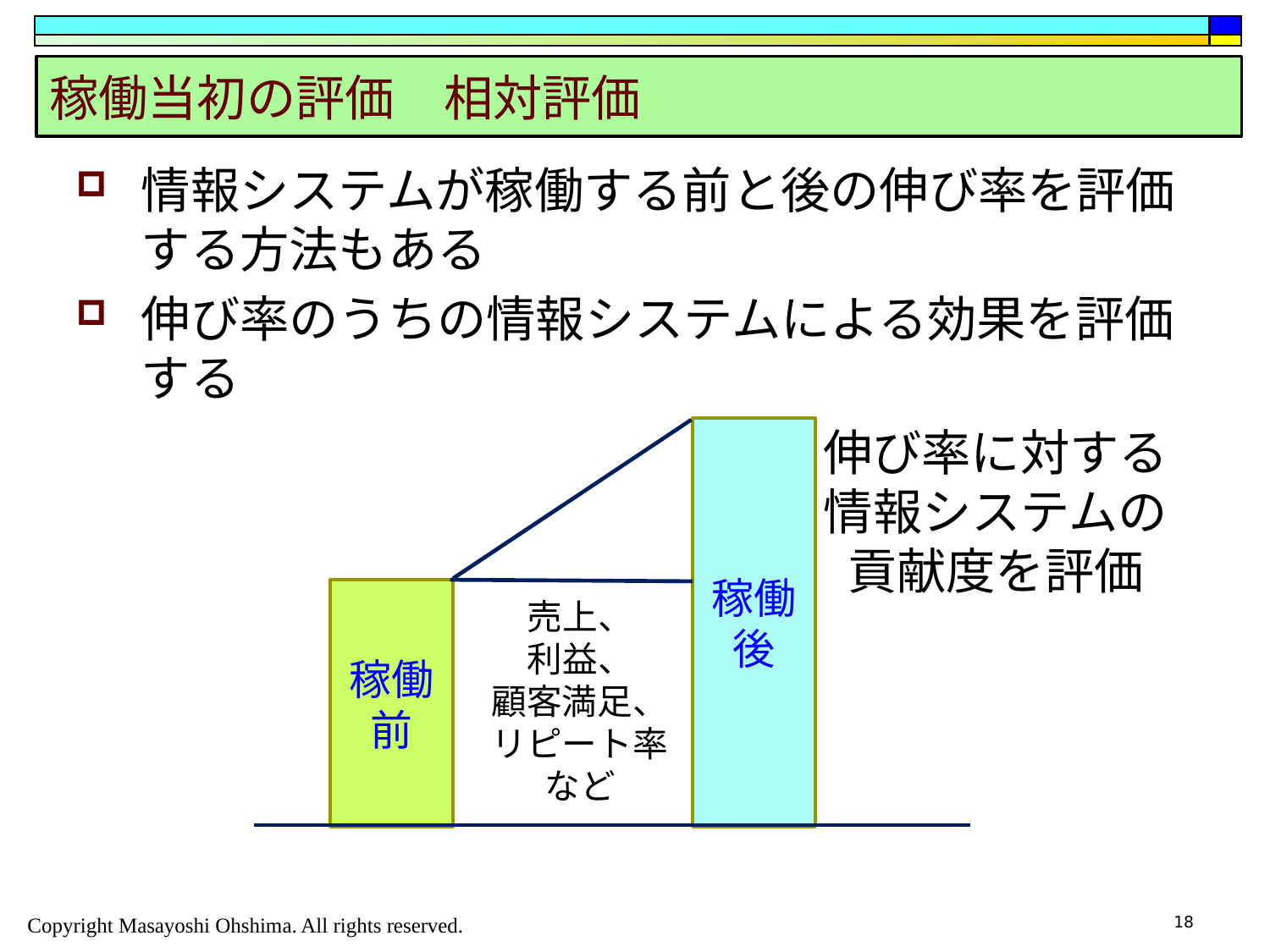

# 稼働当初の評価　相対評価
情報システムが稼働する前と後の伸び率を評価する方法もある
伸び率のうちの情報システムによる効果を評価する

伸び率に対する
情報システムの
貢献度を評価
稼働
後
稼働
前
売上、
利益、
顧客満足、
リピート率
など
18